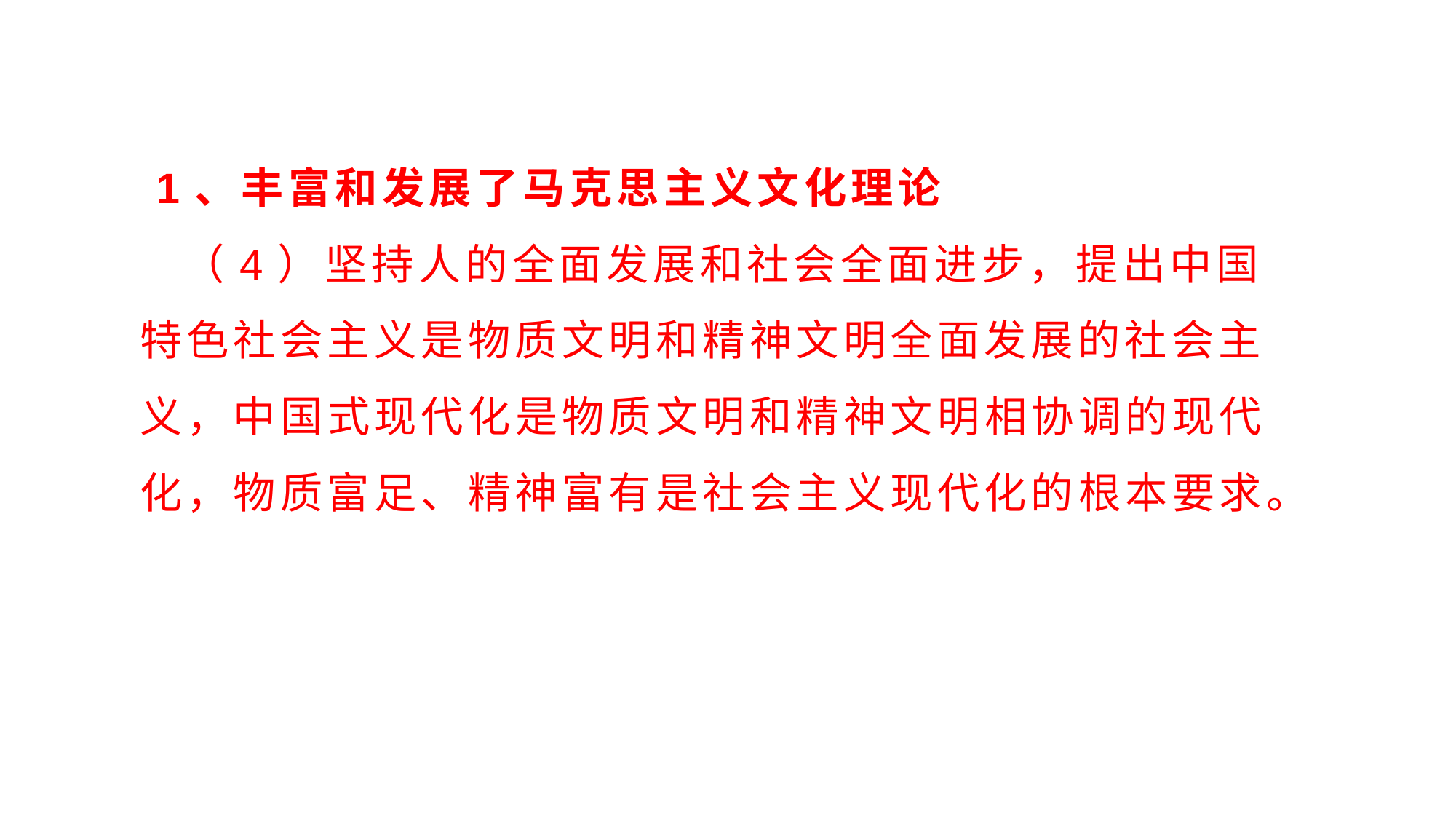

# 1、丰富和发展了马克思主义文化理论 （4）坚持人的全面发展和社会全面进步，提出中国特色社会主义是物质文明和精神文明全面发展的社会主义，中国式现代化是物质文明和精神文明相协调的现代化，物质富足、精神富有是社会主义现代化的根本要求。